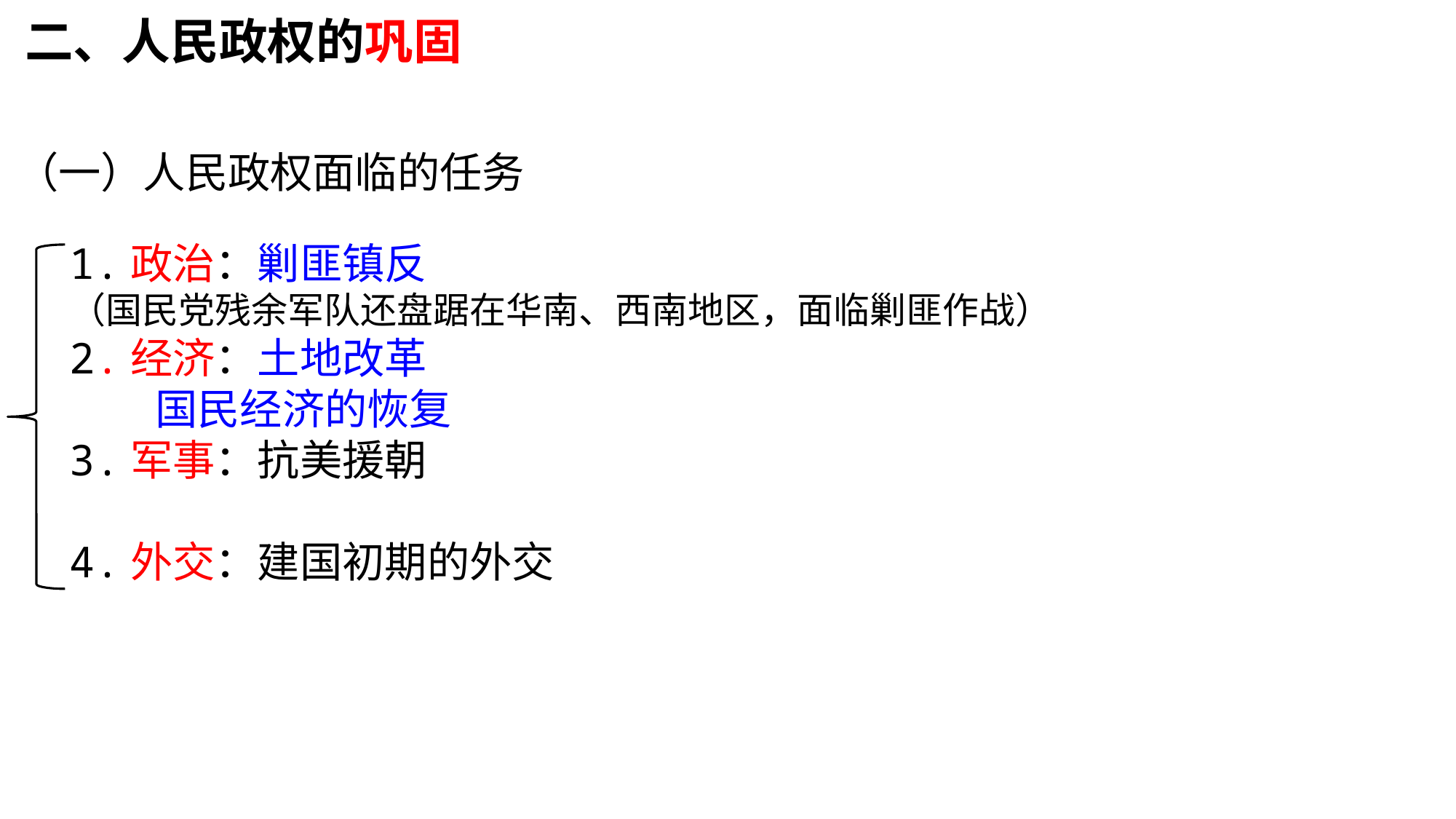

二、人民政权的巩固
# （一）人民政权面临的任务
1.政治：剿匪镇反
（国民党残余军队还盘踞在华南、西南地区，面临剿匪作战）
2.经济：土地改革
        国民经济的恢复
3.军事：抗美援朝

4.外交：建国初期的外交